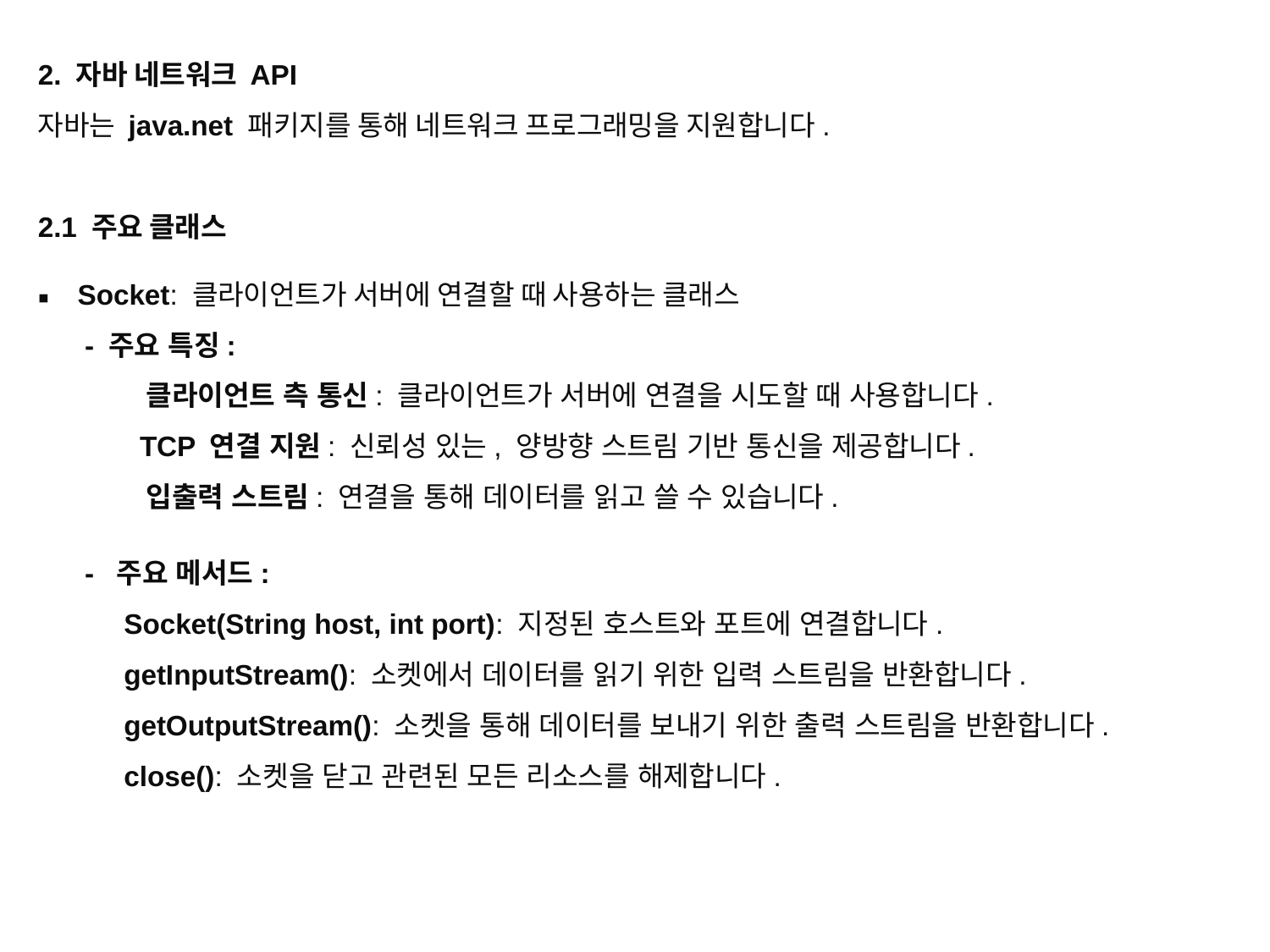

2. 자바 네트워크 API
자바는 java.net 패키지를 통해 네트워크 프로그래밍을 지원합니다.

2.1 주요 클래스
Socket: 클라이언트가 서버에 연결할 때 사용하는 클래스
      - 주요 특징:
             클라이언트 측 통신: 클라이언트가 서버에 연결을 시도할 때 사용합니다.
             TCP 연결 지원: 신뢰성 있는, 양방향 스트림 기반 통신을 제공합니다.
             입출력 스트림: 연결을 통해 데이터를 읽고 쓸 수 있습니다.

      -  주요 메서드:
           Socket(String host, int port): 지정된 호스트와 포트에 연결합니다.
           getInputStream(): 소켓에서 데이터를 읽기 위한 입력 스트림을 반환합니다.
           getOutputStream(): 소켓을 통해 데이터를 보내기 위한 출력 스트림을 반환합니다.
           close(): 소켓을 닫고 관련된 모든 리소스를 해제합니다.